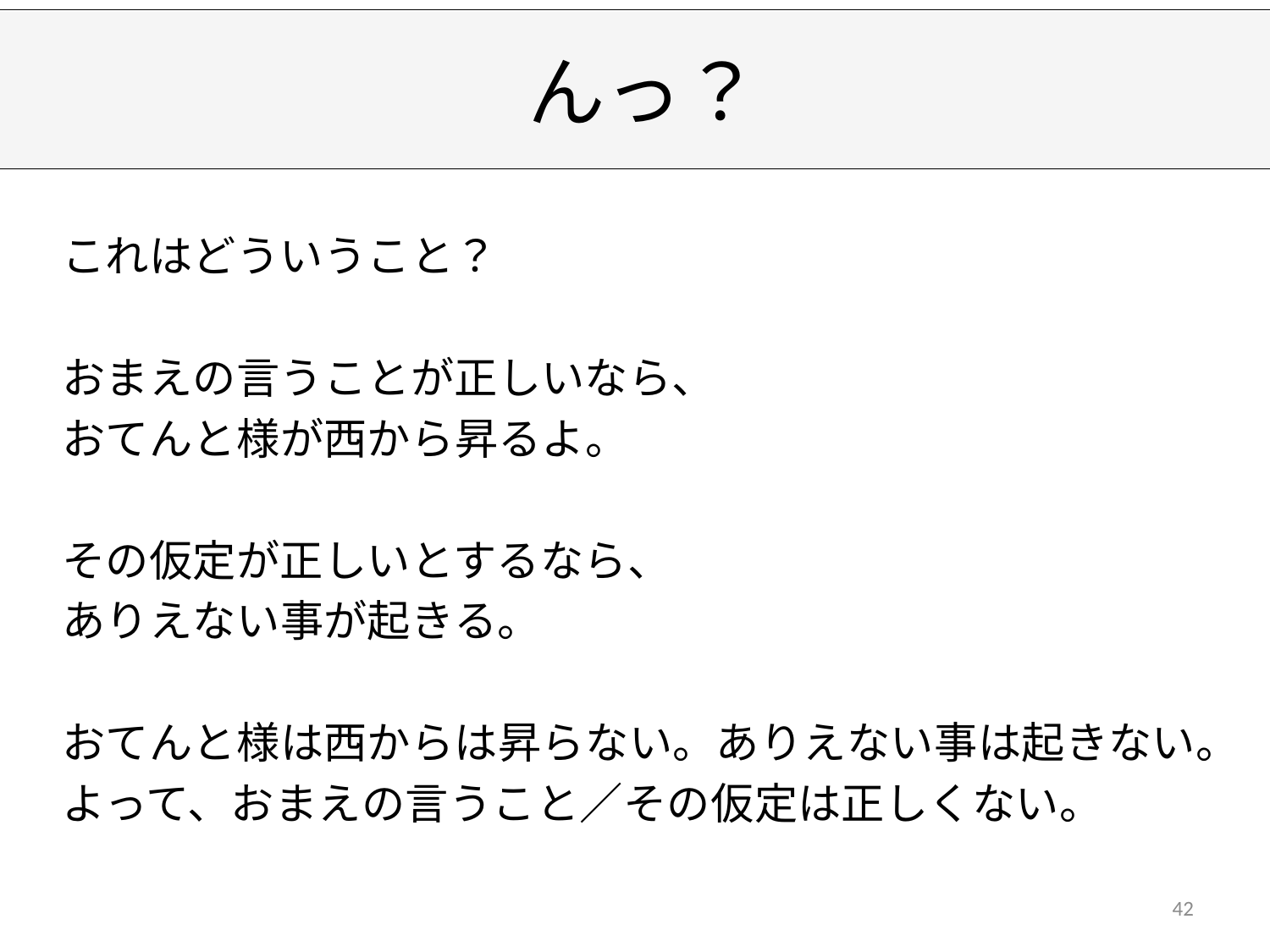

# んっ？
これはどういうこと？

おまえの言うことが正しいなら、
おてんと様が西から昇るよ。

その仮定が正しいとするなら、
ありえない事が起きる。

おてんと様は西からは昇らない。ありえない事は起きない。
よって、おまえの言うこと／その仮定は正しくない。
42